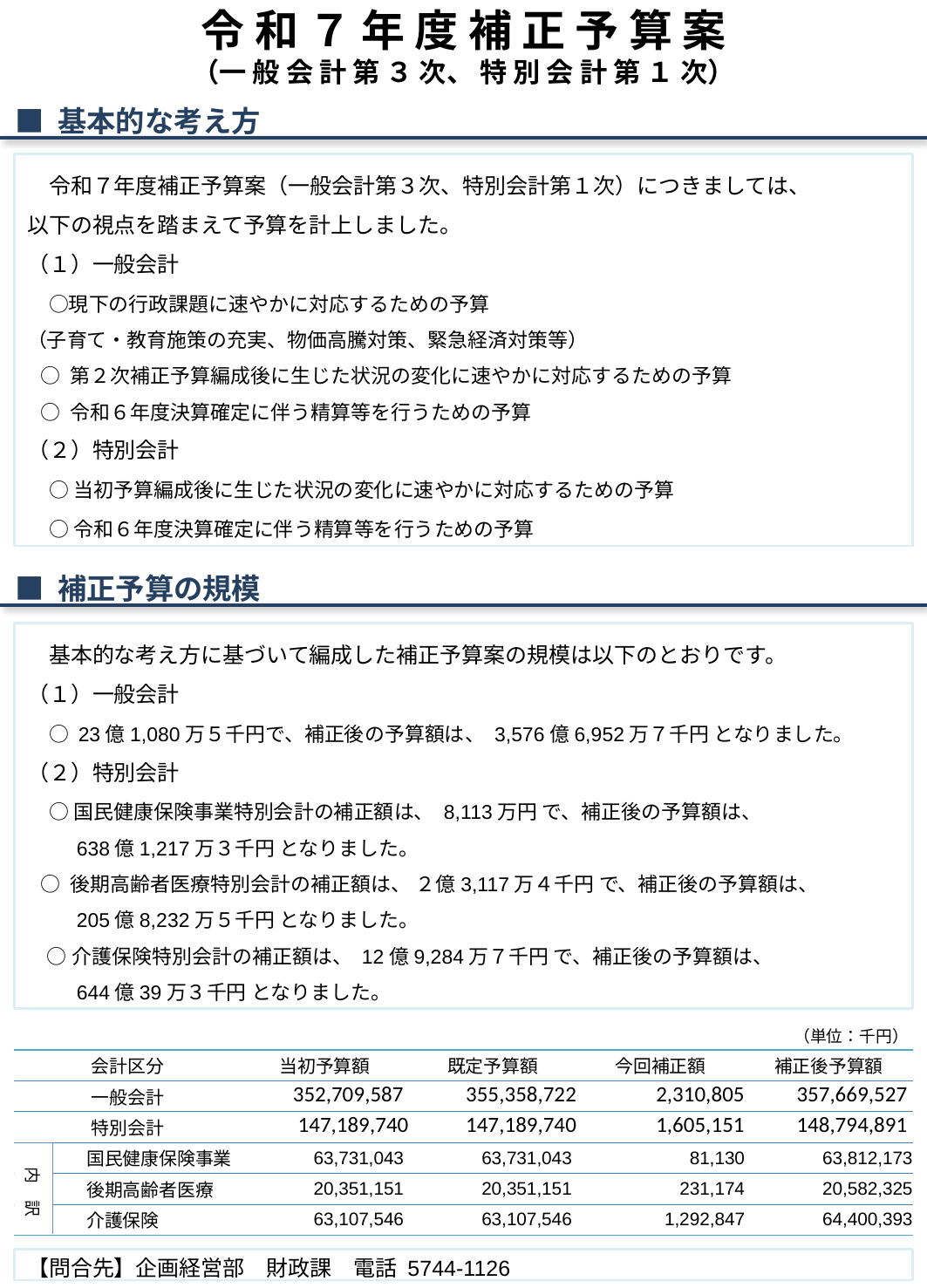

# 令 和 ７ 年 度 補 正 予 算 案 （一 般 会 計 第 ３ 次、 特 別 会 計 第 １ 次）
■ 基本的な考え方
　令和７年度補正予算案（一般会計第３次、特別会計第１次）につきましては、
以下の視点を踏まえて予算を計上しました。
（１）一般会計
　○現下の行政課題に速やかに対応するための予算
（子育て・教育施策の充実、物価高騰対策、緊急経済対策等）
   ○ 第２次補正予算編成後に生じた状況の変化に速やかに対応するための予算
   ○ 令和６年度決算確定に伴う精算等を行うための予算
（２）特別会計
　○ 当初予算編成後に生じた状況の変化に速やかに対応するための予算
　○ 令和６年度決算確定に伴う精算等を行うための予算
■ 補正予算の規模
　基本的な考え方に基づいて編成した補正予算案の規模は以下のとおりです。
（１）一般会計
　○ 23億1,080万５千円で、補正後の予算額は、 3,576億6,952万７千円 となりました。
（２）特別会計
　○ 国民健康保険事業特別会計の補正額は、 8,113万円 で、補正後の予算額は、
　　 638億1,217万３千円 となりました。
   ○ 後期高齢者医療特別会計の補正額は、 ２億3,117万４千円 で、補正後の予算額は、
　　 205億8,232万５千円 となりました。
　○ 介護保険特別会計の補正額は、 12億9,284万７千円 で、補正後の予算額は、
　　 644億39万３千円 となりました。
（単位：千円）
| 会計区分 | 当初予算額 | 既定予算額 | 今回補正額 | 補正後予算額 |
| --- | --- | --- | --- | --- |
| 一般会計 | 352,709,587 | 355,358,722 | 2,310,805 | 357,669,527 |
| 特別会計 | 147,189,740 | 147,189,740 | 1,605,151 | 148,794,891 |
| 国民健康保険事業 | 63,731,043 | 63,731,043 | 81,130 | 63,812,173 |
| 後期高齢者医療 | 20,351,151 | 20,351,151 | 231,174 | 20,582,325 |
| 介護保険 | 63,107,546 | 63,107,546 | 1,292,847 | 64,400,393 |
  内　訳
【問合先】企画経営部　財政課　電話 5744-1126